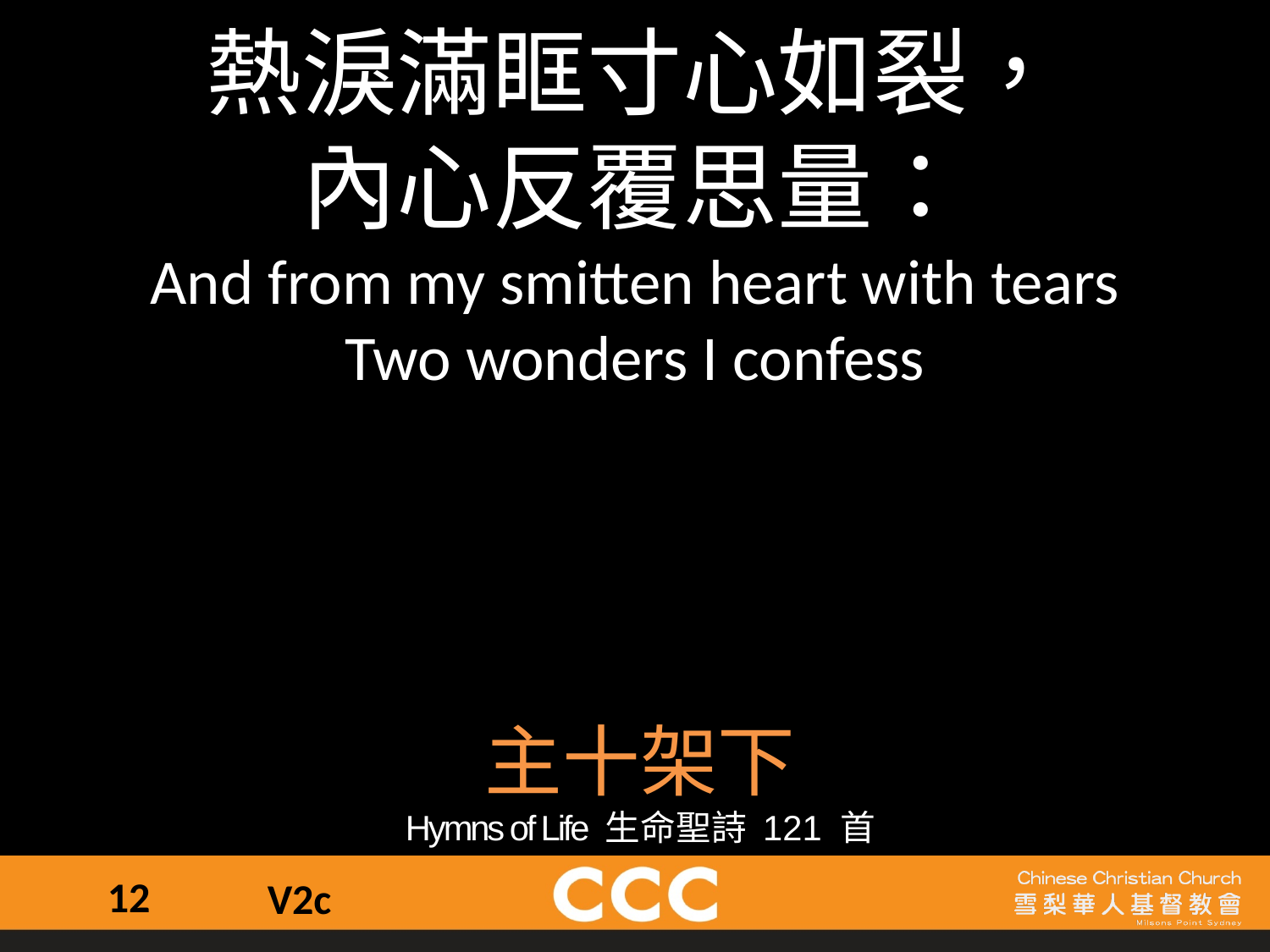

熱淚滿眶寸心如裂，
內心反覆思量：
And from my smitten heart with tears
Two wonders I confess
主十架下
Hymns of Life 生命聖詩 121 首

12
V2c